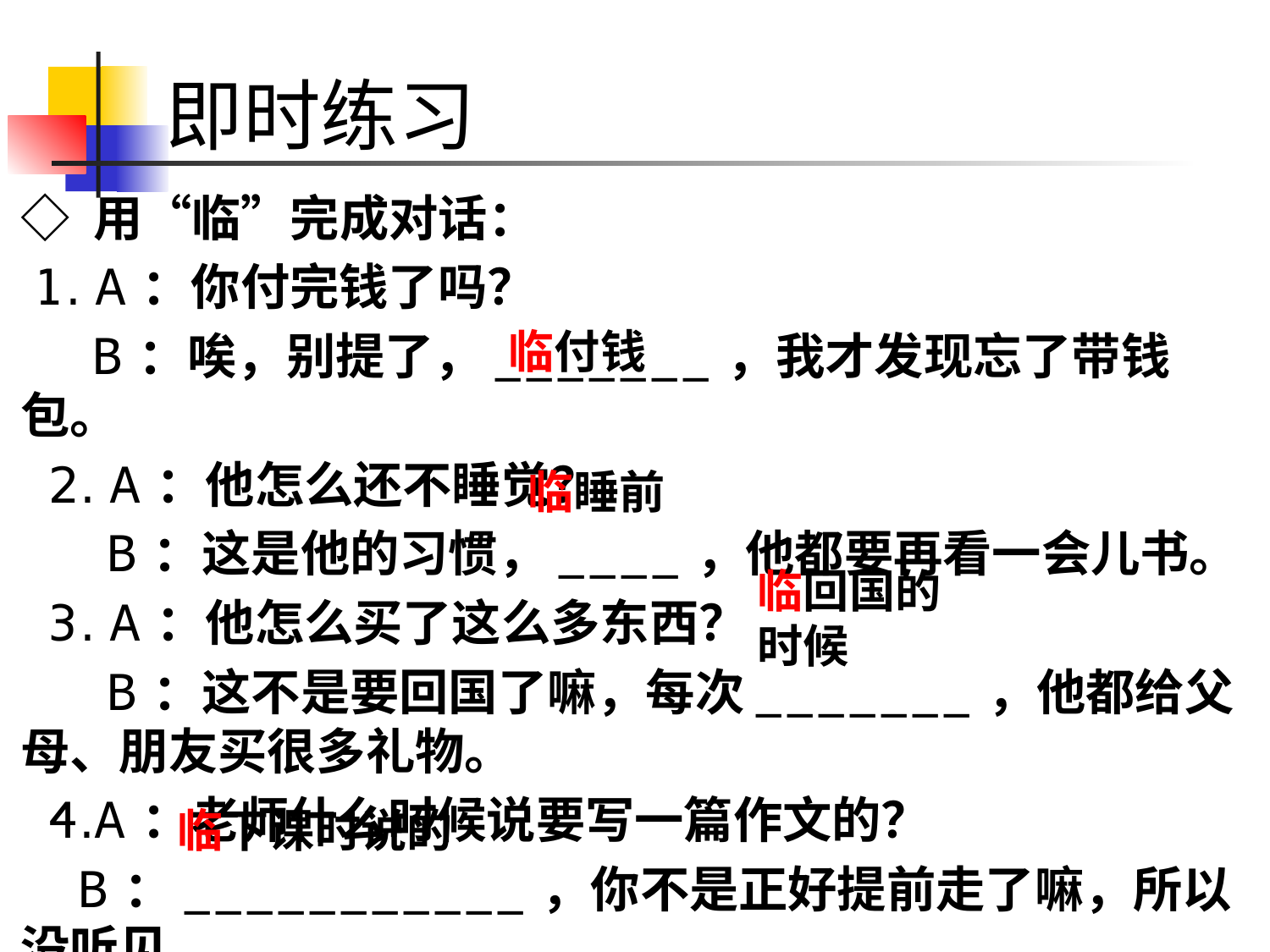

# 即时练习
◇ 用“临”完成对话：
 1. A：你付完钱了吗？
     B：唉，别提了，_______，我才发现忘了带钱包。
  2. A：他怎么还不睡觉？
      B：这是他的习惯，____，他都要再看一会儿书。
  3. A：他怎么买了这么多东西？
      B：这不是要回国了嘛，每次_______，他都给父母、朋友买很多礼物。
  4.A：老师什么时候说要写一篇作文的？
    B：___________，你不是正好提前走了嘛，所以没听见。

临付钱

临睡前
临回国的时候

临下课时说的